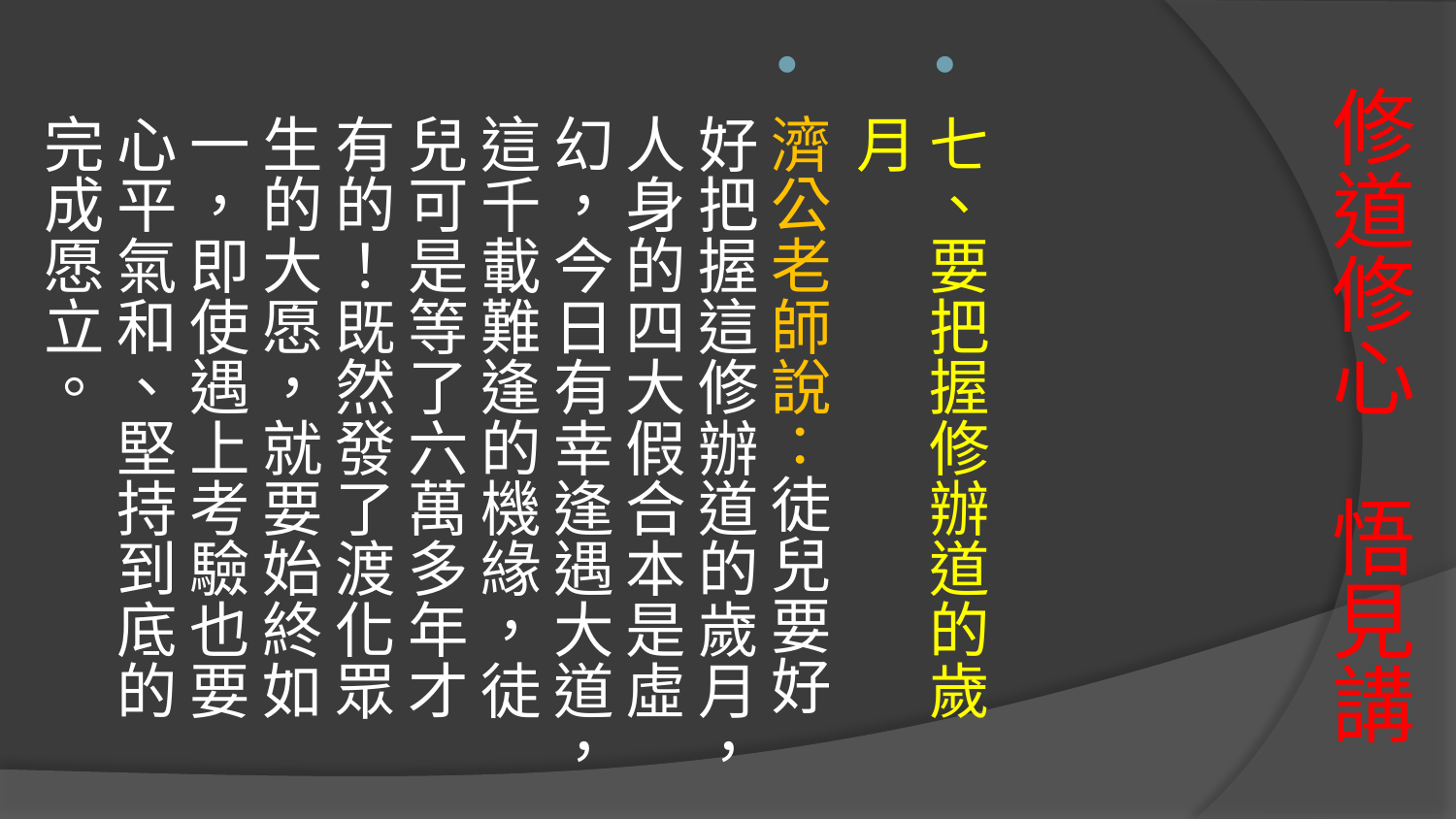

七、要把握修辦道的歲月
濟公老師說：徒兒要好好把握這修辦道的歲月，人身的四大假合本是虛幻，今日有幸逢遇大道，這千載難逢的機緣，徒兒可是等了六萬多年才有的！既然發了渡化眾生的大愿，就要始終如一，即使遇上考驗也要心平氣和、堅持到底的完成愿立。
# 修道修心    悟見講